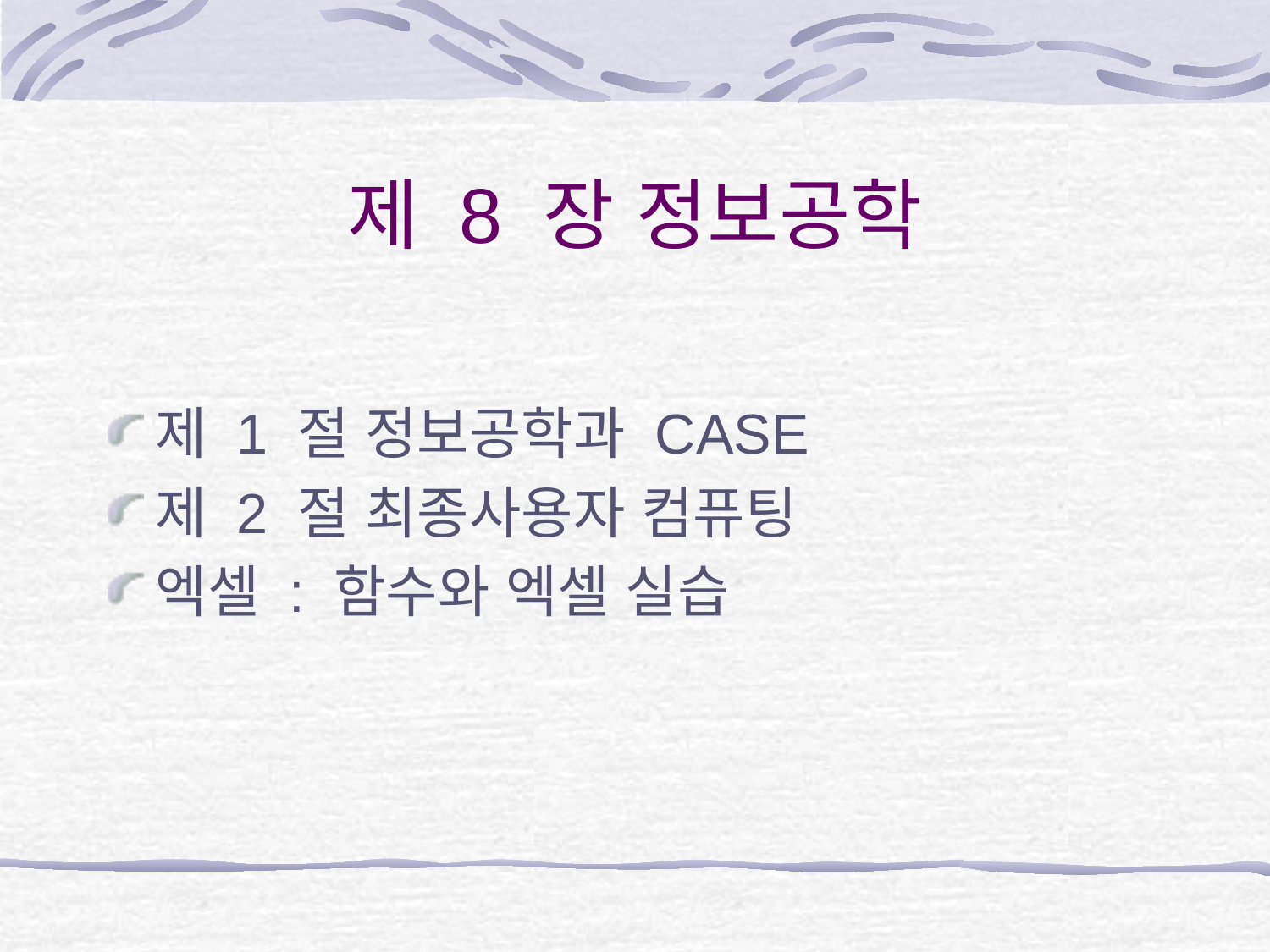

# 제 8 장 정보공학
제 1 절 정보공학과 CASE
제 2 절 최종사용자 컴퓨팅
엑셀 : 함수와 엑셀 실습